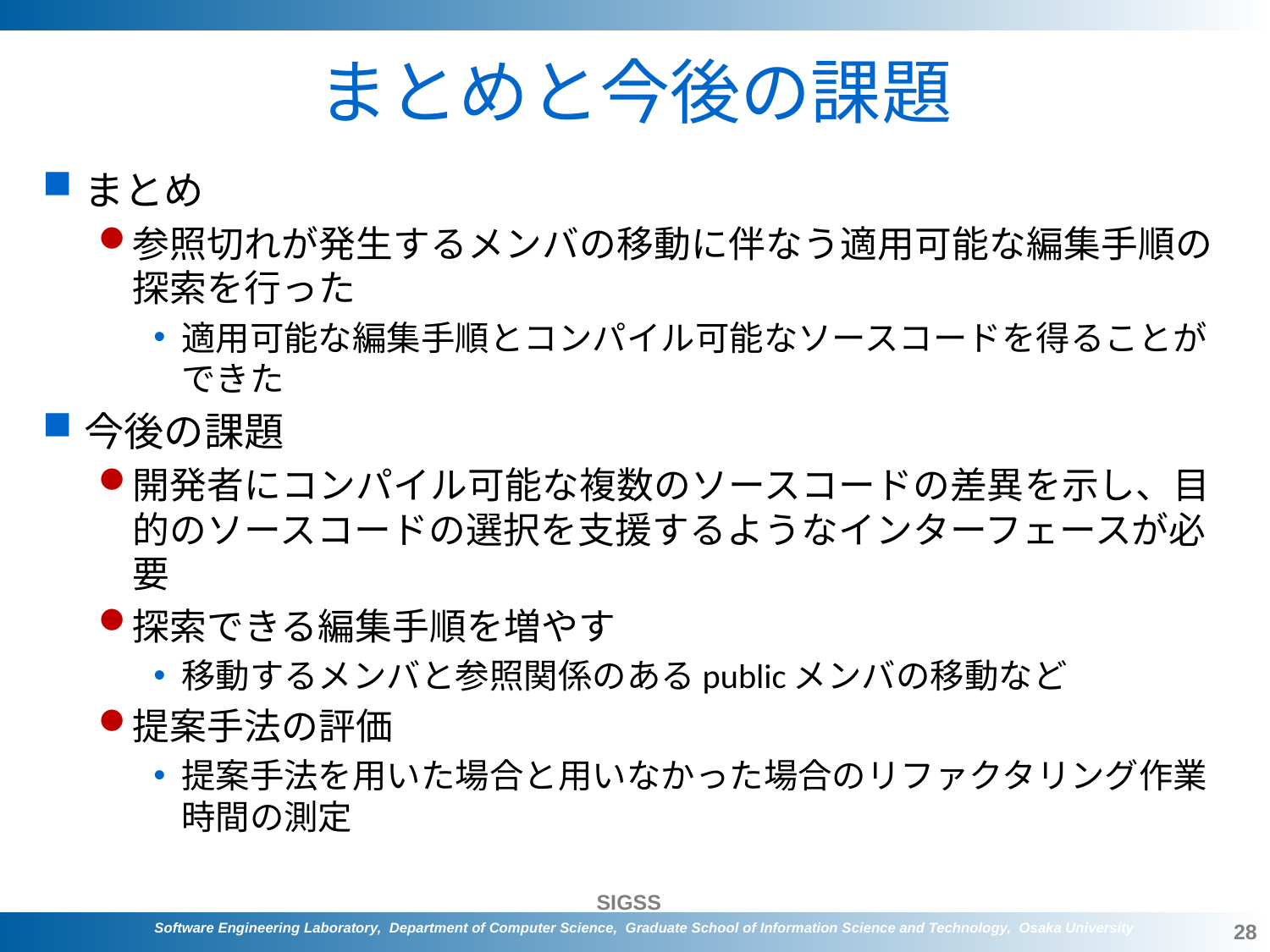

# まとめと今後の課題
まとめ
参照切れが発生するメンバの移動に伴なう適用可能な編集手順の探索を行った
適用可能な編集手順とコンパイル可能なソースコードを得ることができた
今後の課題
開発者にコンパイル可能な複数のソースコードの差異を示し、目的のソースコードの選択を支援するようなインターフェースが必要
探索できる編集手順を増やす
移動するメンバと参照関係のあるpublicメンバの移動など
提案手法の評価
提案手法を用いた場合と用いなかった場合のリファクタリング作業時間の測定

28
Software Engineering Laboratory,  Department of Computer Science,  Graduate School of Information Science and Technology,  Osaka University